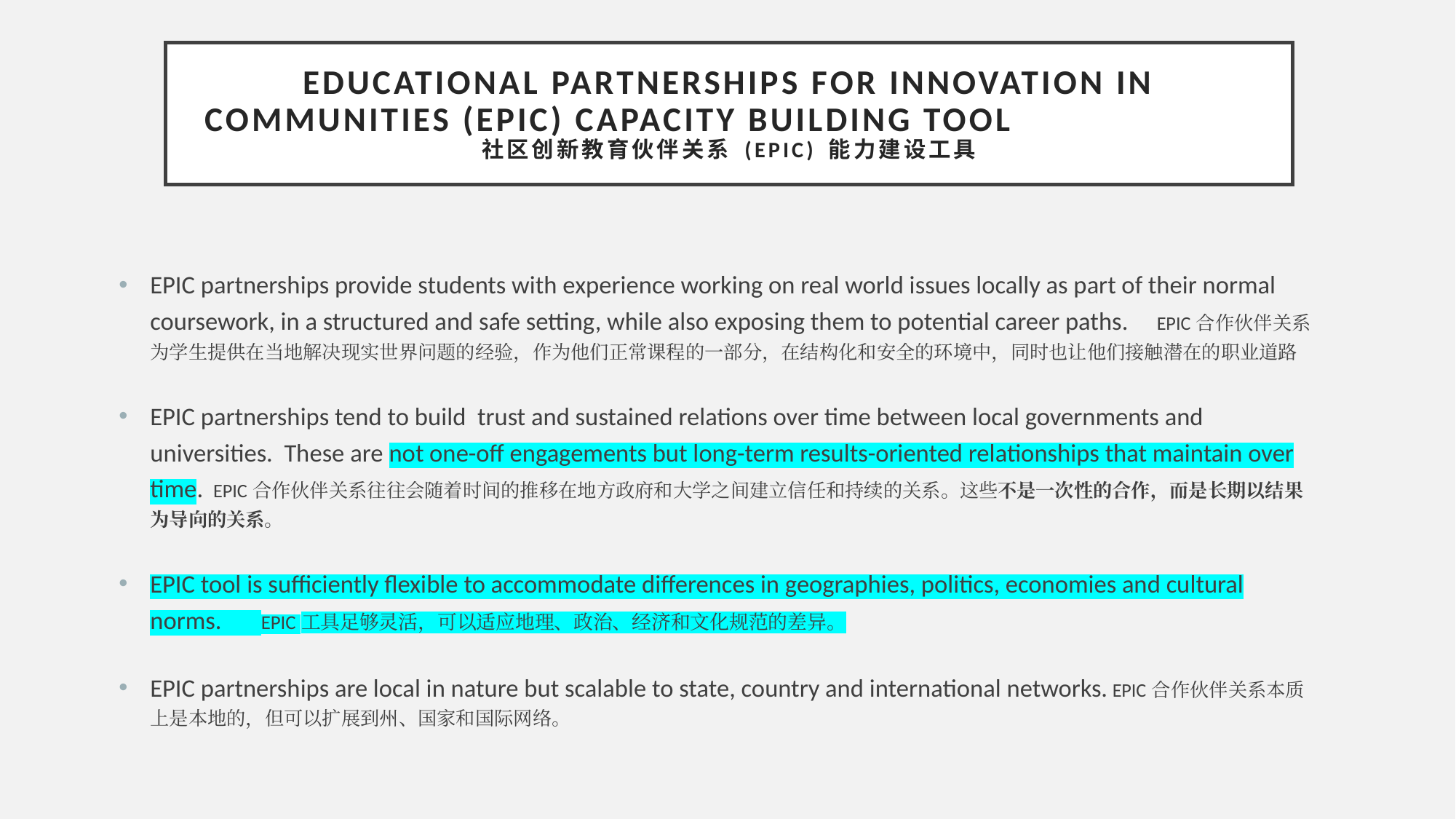

# Educational Partnerships for Innovation in communities (EPIC) Capacity Building tool                       社区创新教育伙伴关系 (EPIC) 能力建设工具
EPIC partnerships provide students with experience working on real world issues locally as part of their normal coursework, in a structured and safe setting, while also exposing them to potential career paths.     EPIC 合作伙伴关系为学生提供在当地解决现实世界问题的经验，作为他们正常课程的一部分，在结构化和安全的环境中，同时也让他们接触潜在的职业道路

EPIC partnerships tend to build  trust and sustained relations over time between local governments and universities.  These are not one-off engagements but long-term results-oriented relationships that maintain over time.  EPIC 合作伙伴关系往往会随着时间的推移在地方政府和大学之间建立信任和持续的关系。这些不是一次性的合作，而是长期以结果为导向的关系。

EPIC tool is sufficiently flexible to accommodate differences in geographies, politics, economies and cultural norms.       EPIC 工具足够灵活，可以适应地理、政治、经济和文化规范的差异。

EPIC partnerships are local in nature but scalable to state, country and international networks. EPIC 合作伙伴关系本质上是本地的，但可以扩展到州、国家和国际网络。